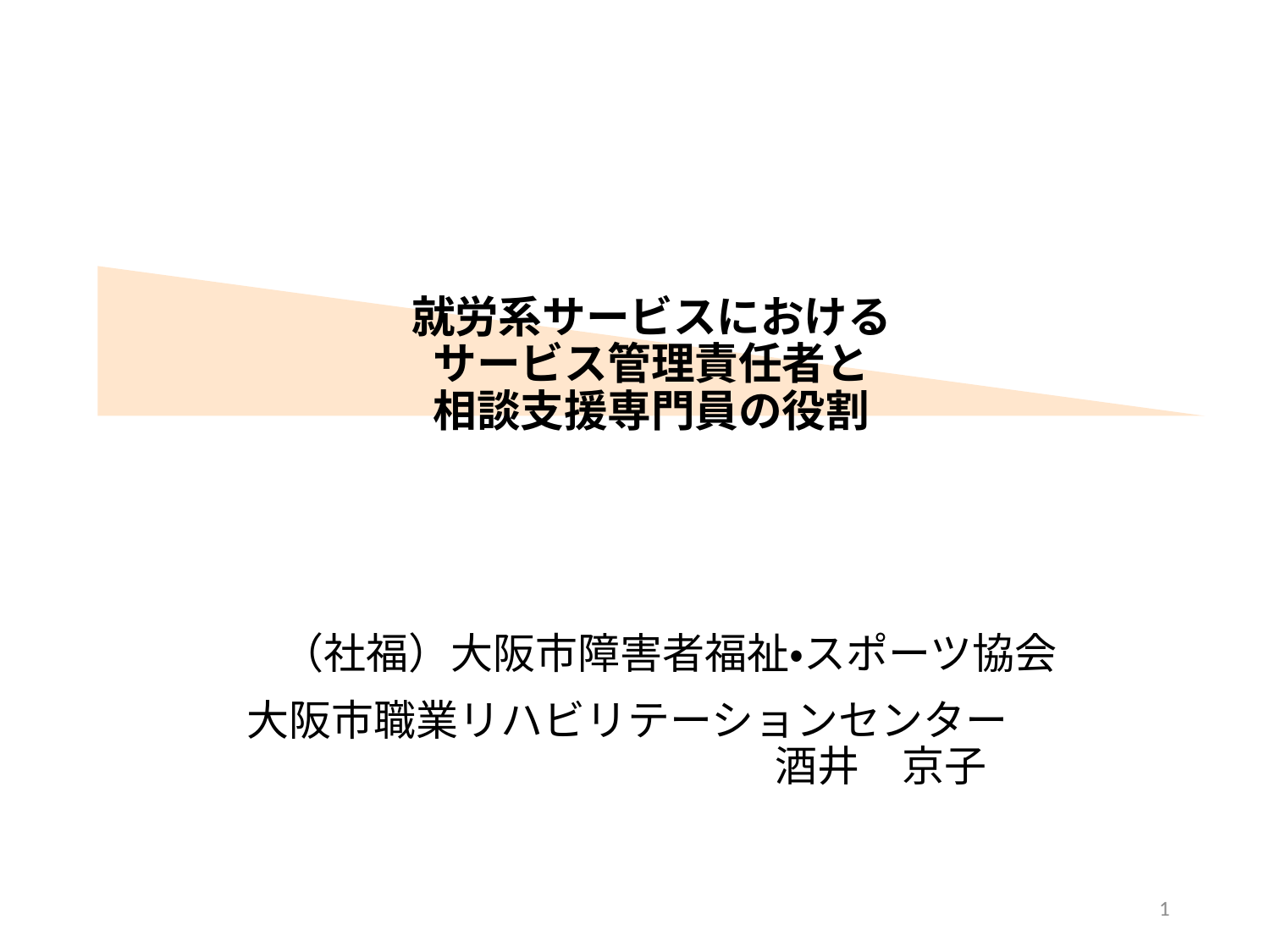

# 就労系サービスにおける サービス管理責任者と 相談支援専門員の役割

（社福）大阪市障害者福祉・スポーツ協会
大阪市職業リハビリテーションセンター　　　　　　　　　　　　酒井　京子
1